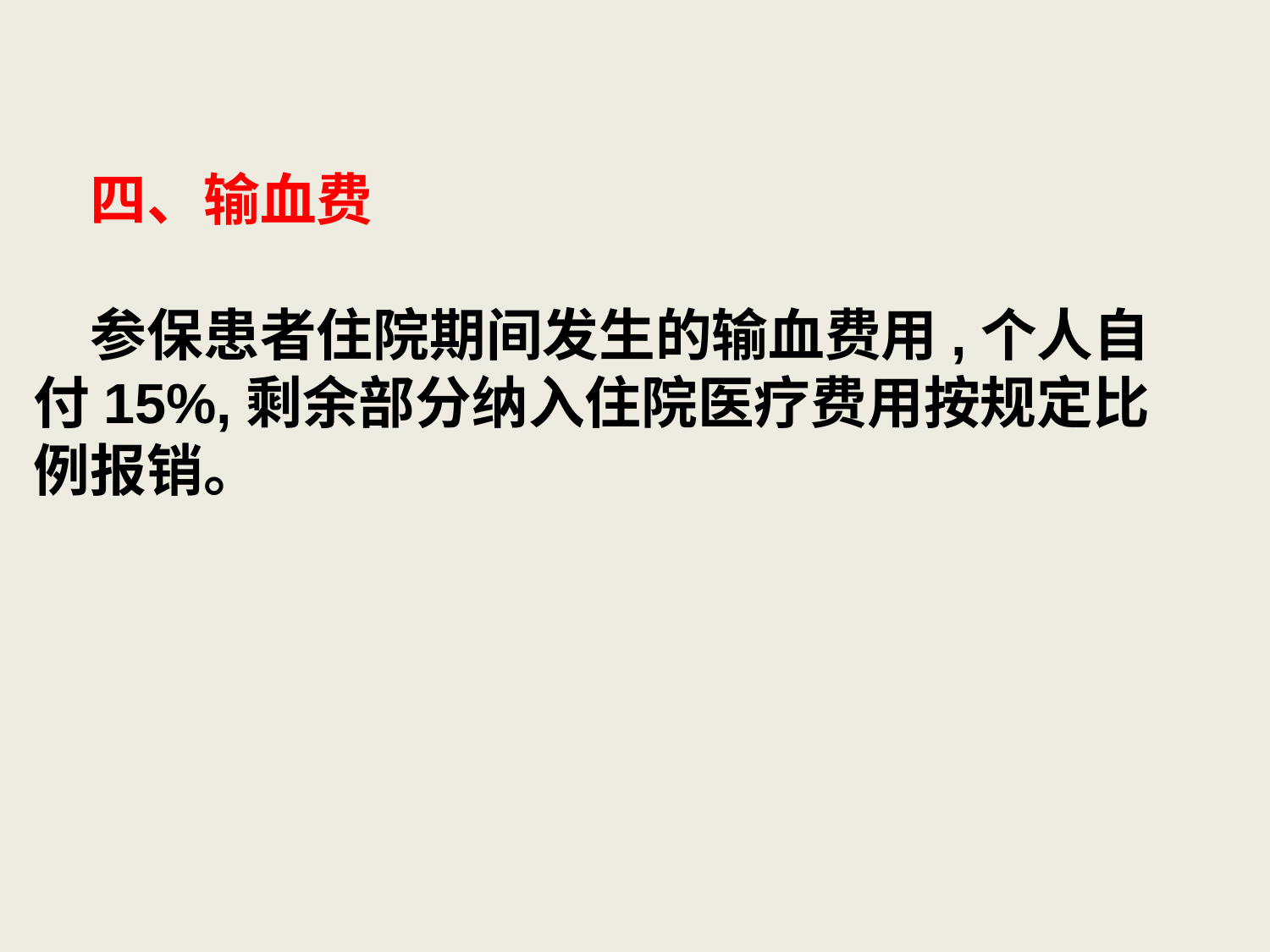

四、输血费

参保患者住院期间发生的输血费用,个人自付15%,剩余部分纳入住院医疗费用按规定比例报销。